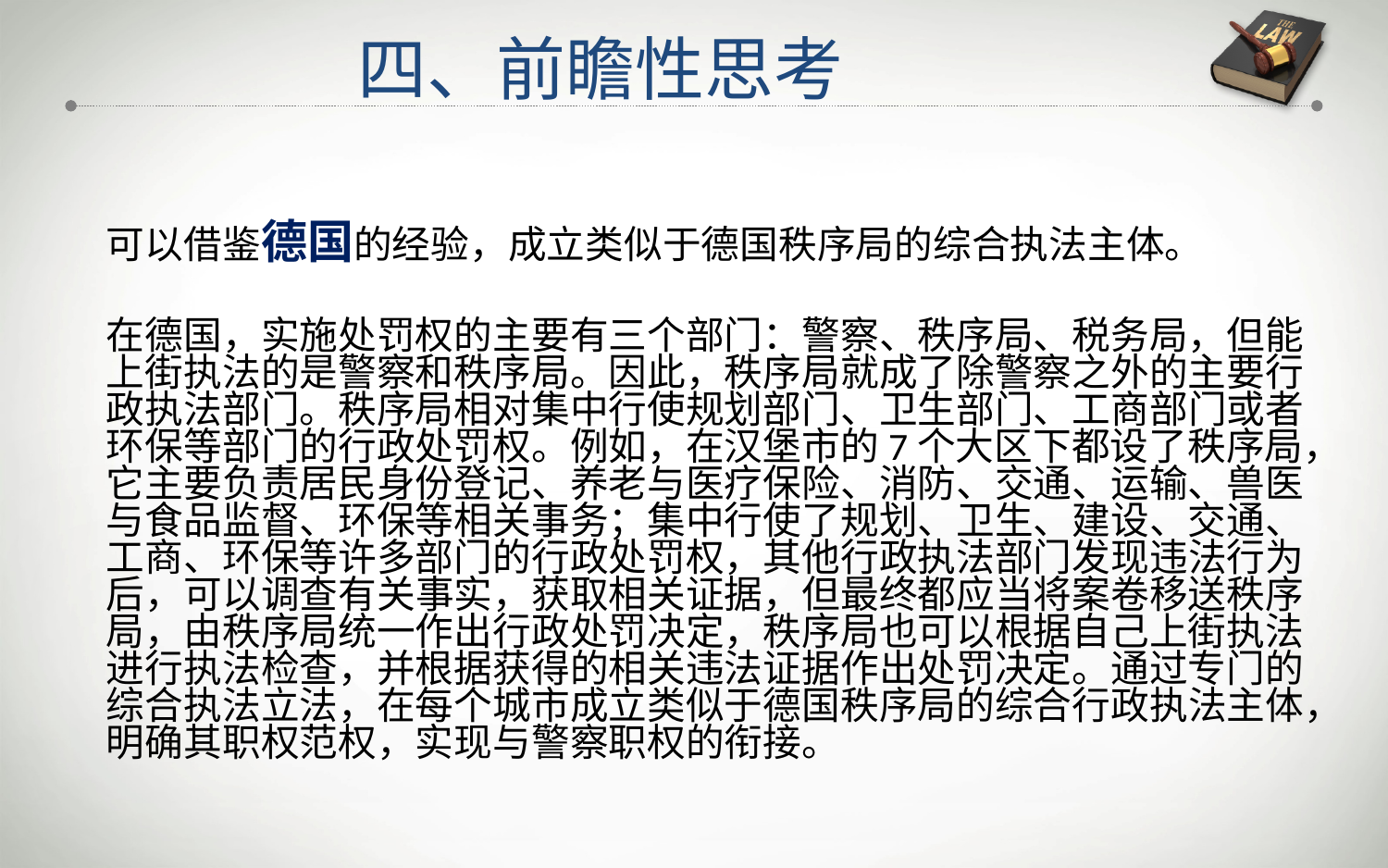

四、前瞻性思考

可以借鉴德国的经验，成立类似于德国秩序局的综合执法主体。

在德国，实施处罚权的主要有三个部门：警察、秩序局、税务局，但能上街执法的是警察和秩序局。因此，秩序局就成了除警察之外的主要行政执法部门。秩序局相对集中行使规划部门、卫生部门、工商部门或者环保等部门的行政处罚权。例如，在汉堡市的7个大区下都设了秩序局，它主要负责居民身份登记、养老与医疗保险、消防、交通、运输、兽医与食品监督、环保等相关事务；集中行使了规划、卫生、建设、交通、工商、环保等许多部门的行政处罚权，其他行政执法部门发现违法行为后，可以调查有关事实，获取相关证据，但最终都应当将案卷移送秩序局，由秩序局统一作出行政处罚决定，秩序局也可以根据自己上街执法进行执法检查，并根据获得的相关违法证据作出处罚决定。通过专门的综合执法立法，在每个城市成立类似于德国秩序局的综合行政执法主体，明确其职权范权，实现与警察职权的衔接。